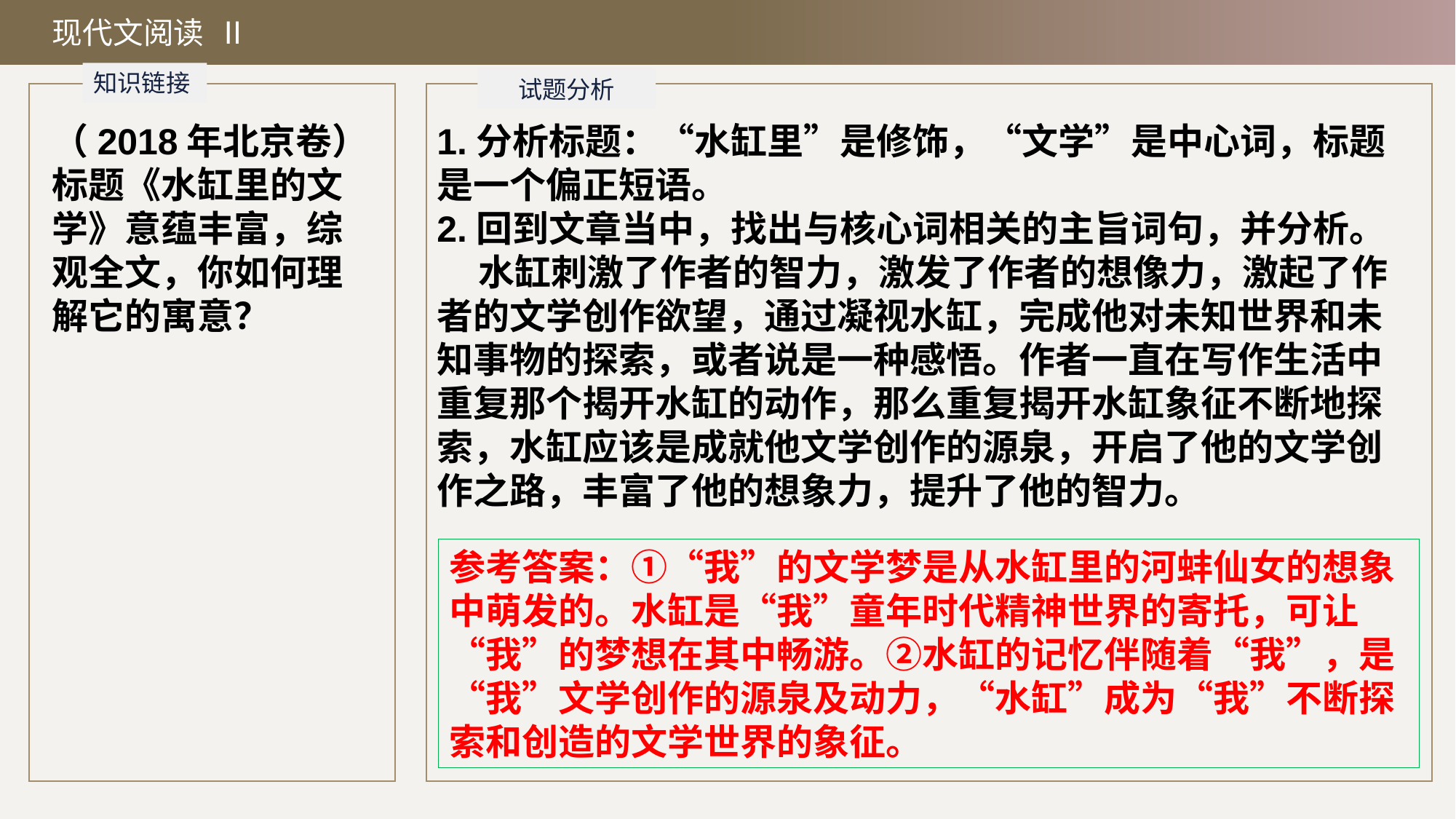

现代文阅读  Ⅱ
知识链接
试题分析

（2018年北京卷）标题《水缸里的文学》意蕴丰富，综观全文，你如何理解它的寓意？
1.分析标题：“水缸里”是修饰，“文学”是中心词，标题是一个偏正短语。
2.回到文章当中，找出与核心词相关的主旨词句，并分析。
    水缸刺激了作者的智力，激发了作者的想像力，激起了作者的文学创作欲望，通过凝视水缸，完成他对未知世界和未知事物的探索，或者说是一种感悟。作者一直在写作生活中重复那个揭开水缸的动作，那么重复揭开水缸象征不断地探索，水缸应该是成就他文学创作的源泉，开启了他的文学创作之路，丰富了他的想象力，提升了他的智力。

参考答案：①“我”的文学梦是从水缸里的河蚌仙女的想象中萌发的。水缸是“我”童年时代精神世界的寄托，可让“我”的梦想在其中畅游。②水缸的记忆伴随着“我”，是“我”文学创作的源泉及动力，“水缸”成为“我”不断探索和创造的文学世界的象征。